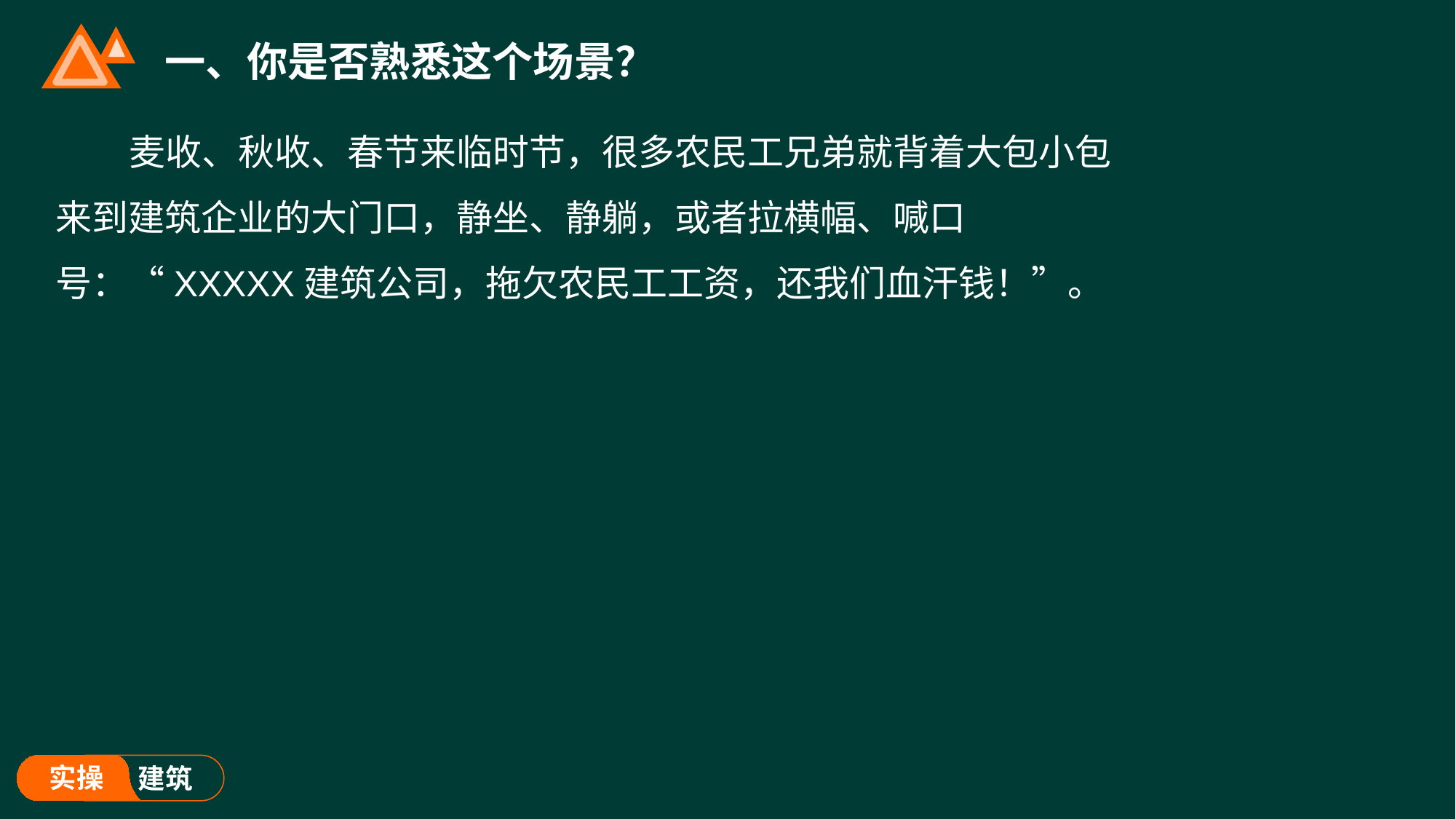

# 一、你是否熟悉这个场景？
麦收、秋收、春节来临时节，很多农民工兄弟就背着大包小包来到建筑企业的大门口，静坐、静躺，或者拉横幅、喊口号：“XXXXX建筑公司，拖欠农民工工资，还我们血汗钱！”。